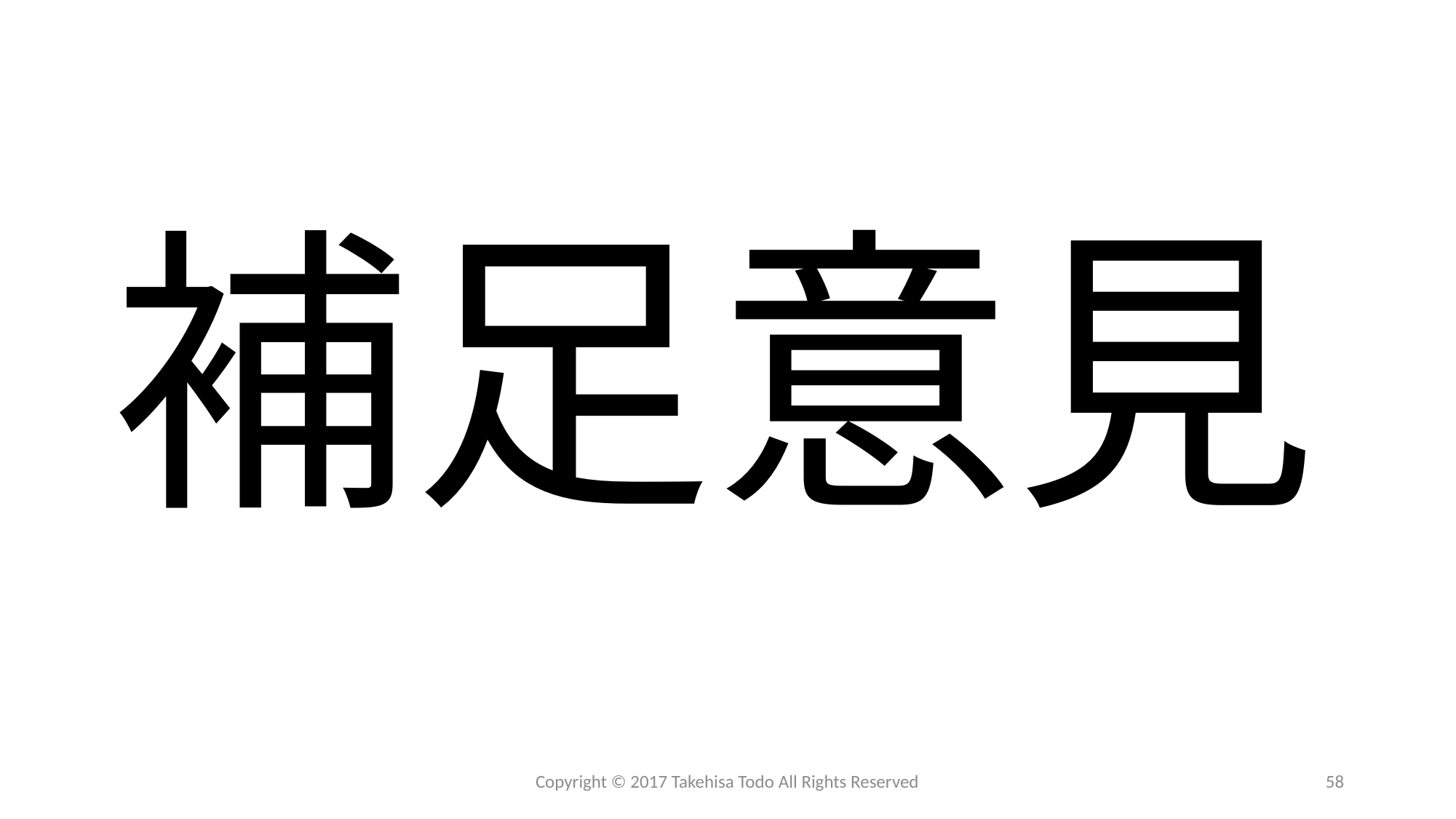

# 補足意見
Copyright © 2017 Takehisa Todo All Rights Reserved
58